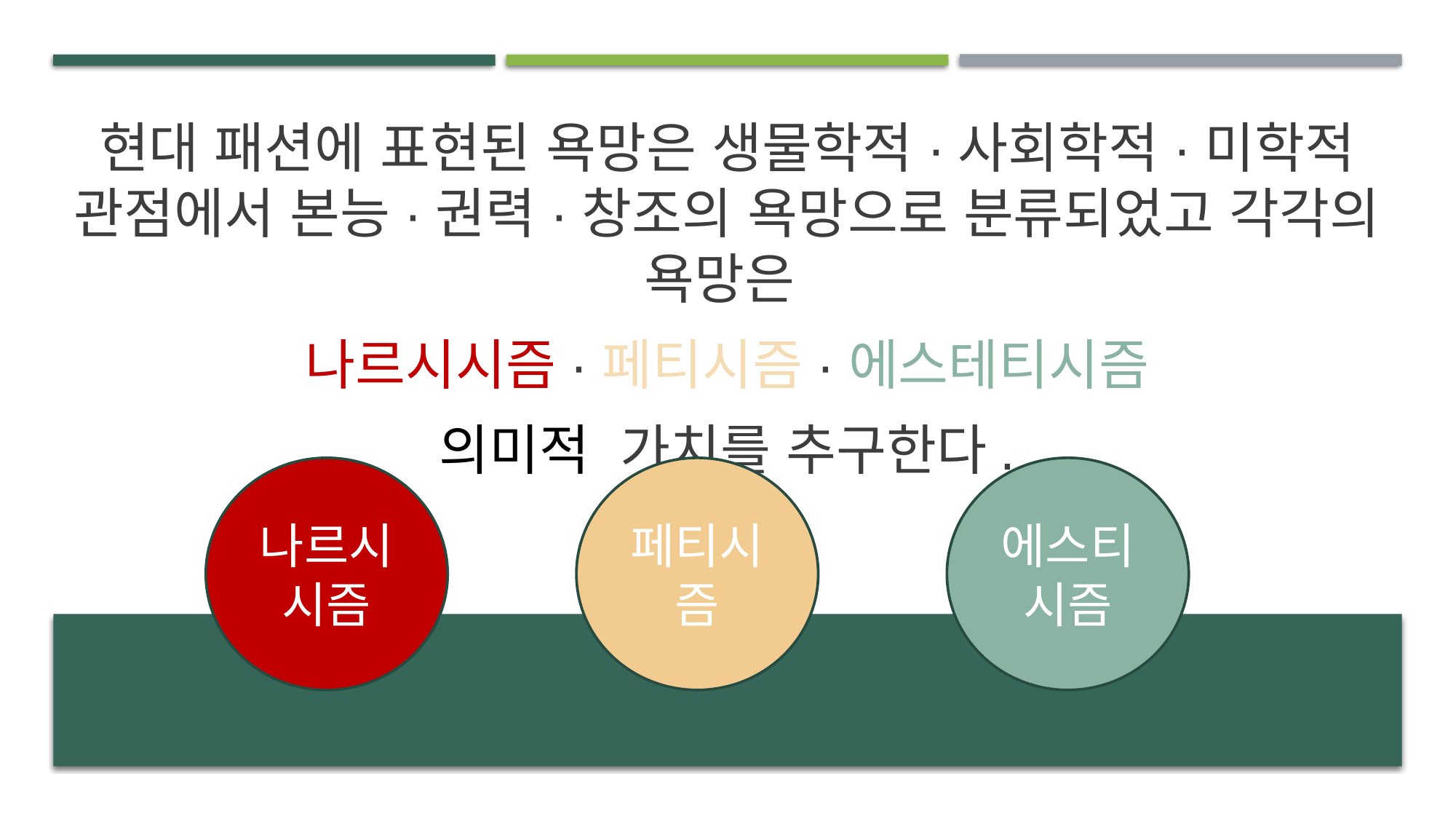

현대 패션에 표현된 욕망은 생물학적 ∙ 사회학적 ∙ 미학적 관점에서 본능 ∙ 권력 ∙ 창조의 욕망으로 분류되었고 각각의 욕망은
나르시시즘 ∙ 페티시즘 ∙ 에스테티시즘
의미적  가치를 추구한다.

나르시시즘
페티시즘
에스티시즘